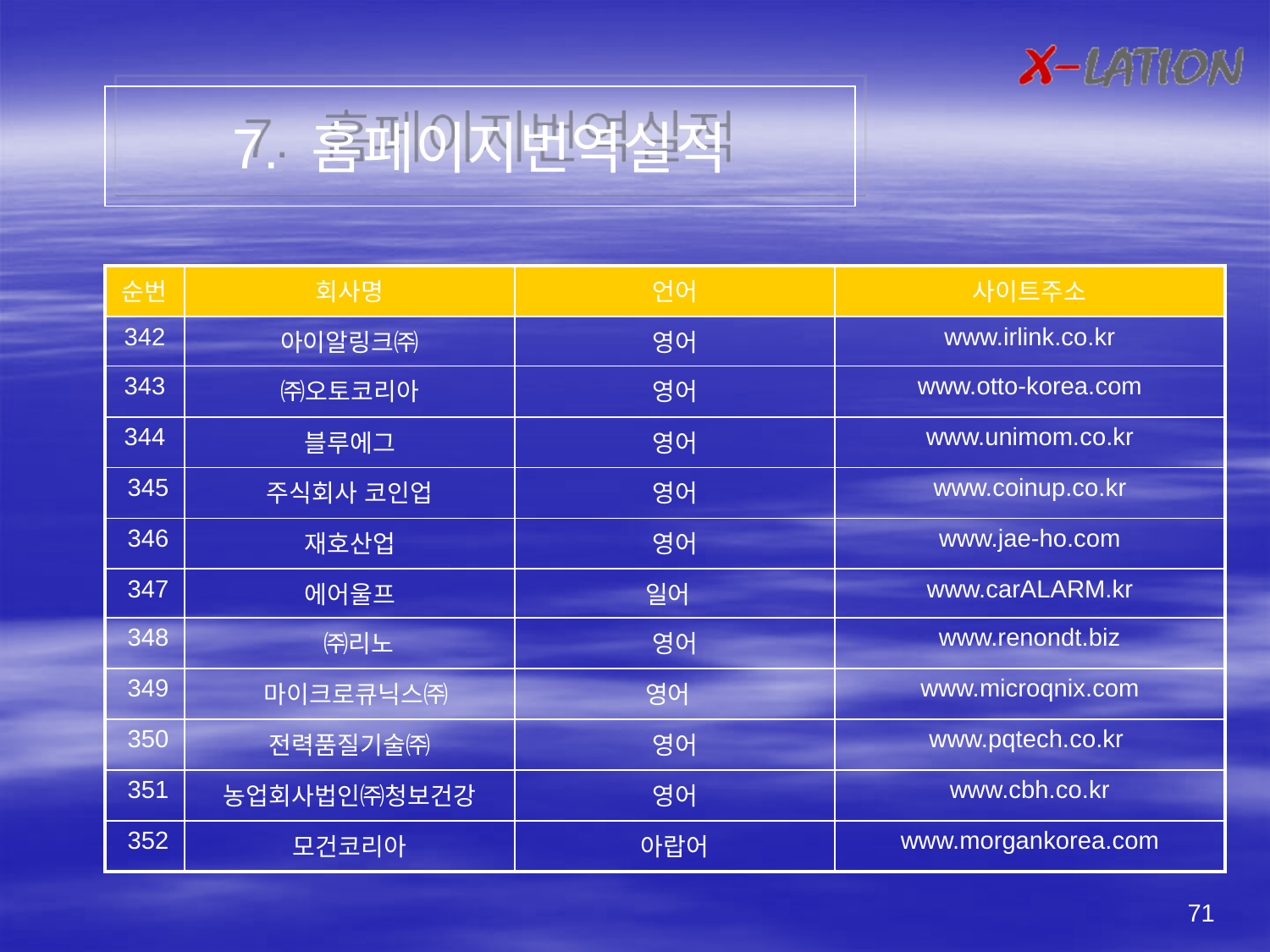

7. 홈페이지번역실적
| 순번 | 회사명 | 언어 | 사이트주소 |
| --- | --- | --- | --- |
| 342 | 아이알링크㈜ | 영어 | www.irlink.co.kr |
| 343 | ㈜오토코리아 | 영어 | www.otto-korea.com |
| 344 | 블루에그 | 영어 | www.unimom.co.kr |
| 345 | 주식회사 코인업 | 영어 | www.coinup.co.kr |
| 346 | 재호산업 | 영어 | www.jae-ho.com |
| 347 | 에어울프 | 일어 | www.carALARM.kr |
| 348 | ㈜리노 | 영어 | www.renondt.biz |
| 349 | 마이크로큐닉스㈜ | 영어 | www.microqnix.com |
| 350 | 전력품질기술㈜ | 영어 | www.pqtech.co.kr |
| 351 | 농업회사법인㈜청보건강 | 영어 | www.cbh.co.kr |
| 352 | 모건코리아 | 아랍어 | www.morgankorea.com |
71